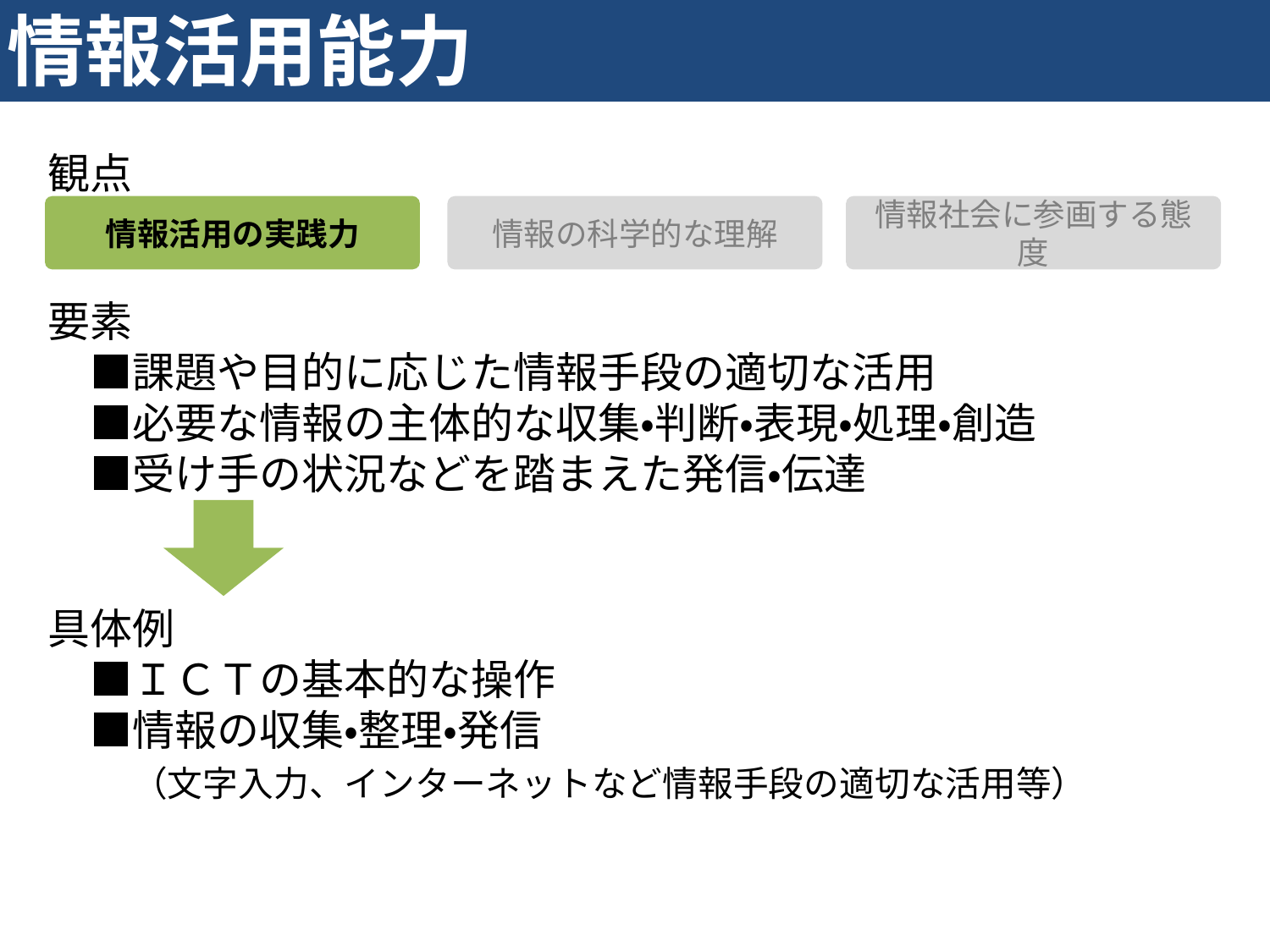

情報活用能力
観点
情報活用の実践力
情報の科学的な理解
情報社会に参画する態度
要素
　■課題や目的に応じた情報手段の適切な活用
　■必要な情報の主体的な収集・判断・表現・処理・創造
　■受け手の状況などを踏まえた発信・伝達

具体例
　■ＩＣＴの基本的な操作
　■情報の収集・整理・発信
　　（文字入力、インターネットなど情報手段の適切な活用等）